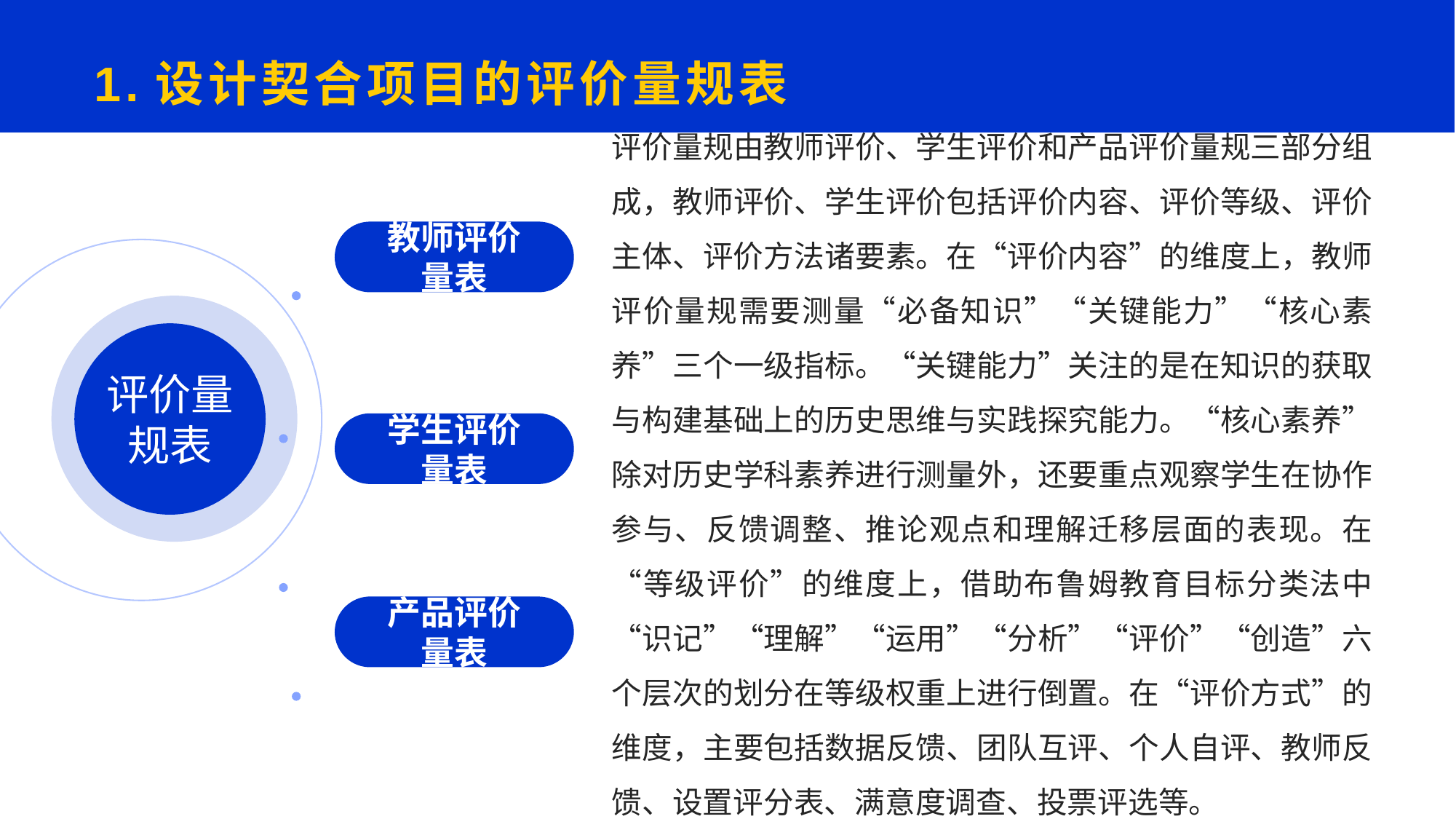

# 1.设计契合项目的评价量规表
评价量规由教师评价、学生评价和产品评价量规三部分组成，教师评价、学生评价包括评价内容、评价等级、评价主体、评价方法诸要素。在“评价内容”的维度上，教师评价量规需要测量“必备知识”“关键能力”“核心素养”三个一级指标。“关键能力”关注的是在知识的获取与构建基础上的历史思维与实践探究能力。“核心素养”除对历史学科素养进行测量外，还要重点观察学生在协作参与、反馈调整、推论观点和理解迁移层面的表现。在“等级评价”的维度上，借助布鲁姆教育目标分类法中“识记”“理解”“运用”“分析”“评价”“创造”六个层次的划分在等级权重上进行倒置。在“评价方式”的维度，主要包括数据反馈、团队互评、个人自评、教师反馈、设置评分表、满意度调查、投票评选等。
教师评价
量表

评价量规表
学生评价
量表

产品评价
量表